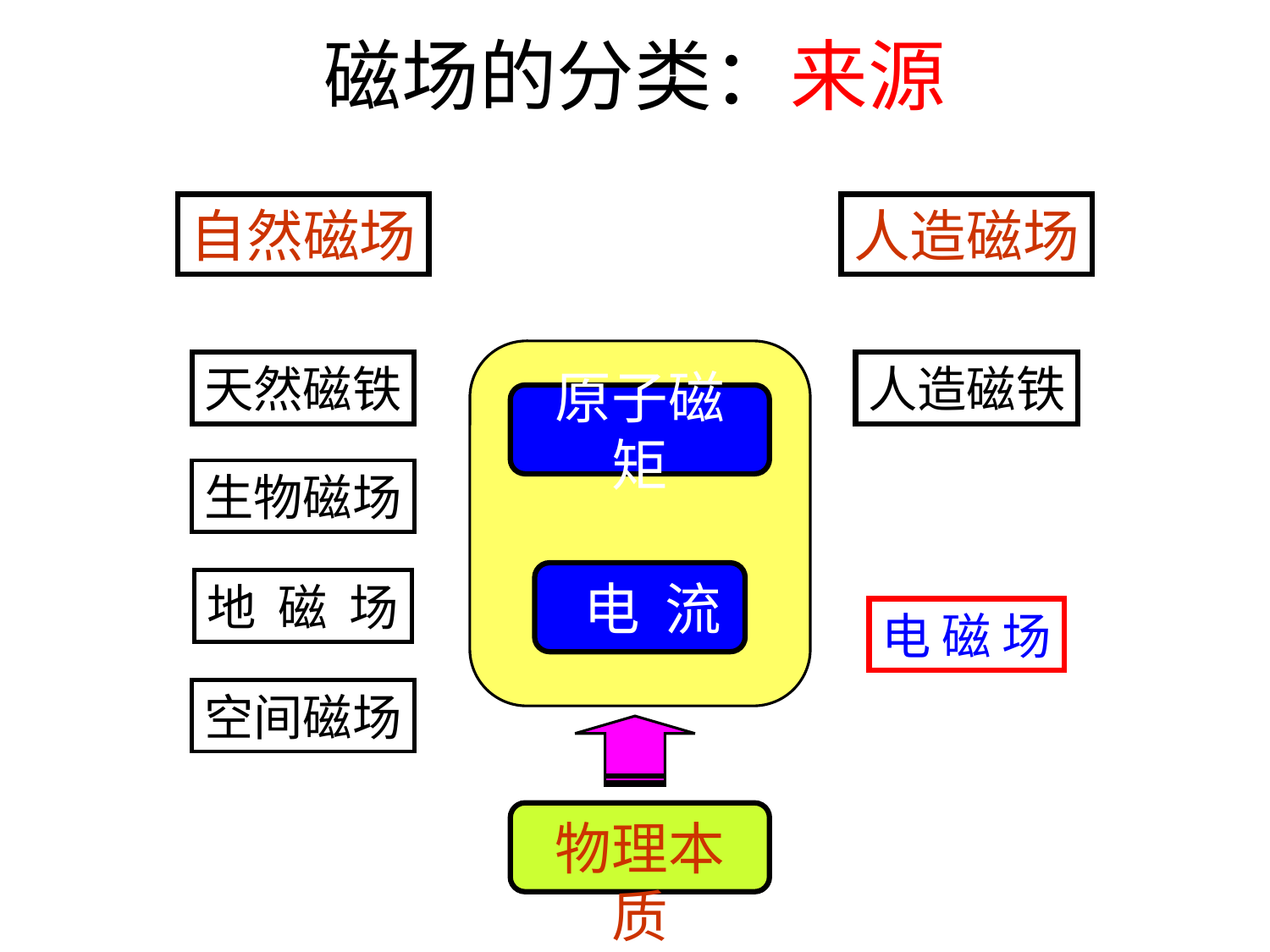

# 磁场的分类：来源
自然磁场
人造磁场

天然磁铁
人造磁铁
原子磁矩
生物磁场
 电  流
地  磁  场
电 磁 场
空间磁场

物理本质